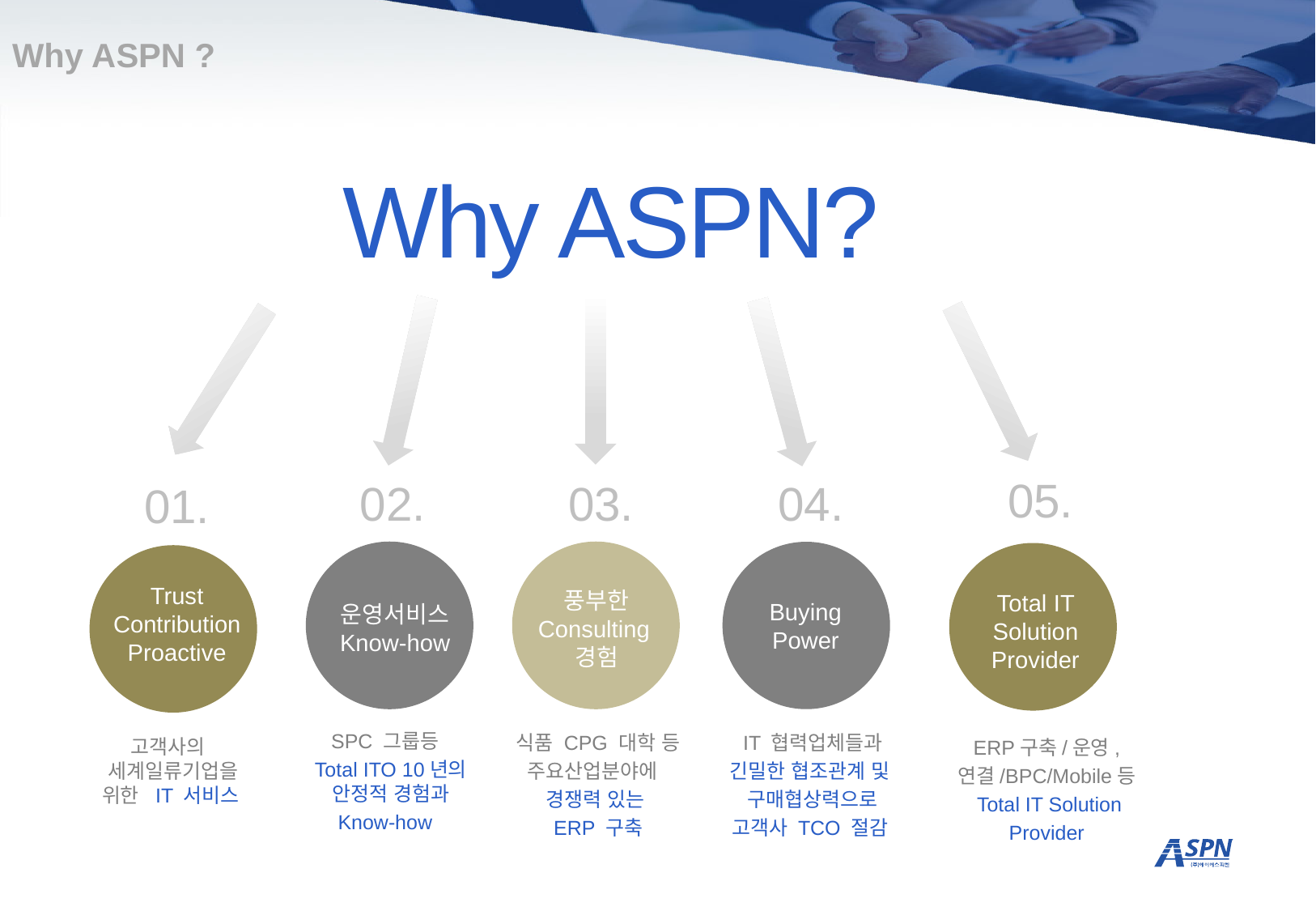

Why ASPN ?
 Why ASPN?

05.
02.
03.
04.
01.

Trust
Contribution
Proactive
풍부한 Consulting경험
Total IT Solution Provider
Buying Power
운영서비스
Know-how
SPC 그룹등
 Total ITO 10년의
 안정적 경험과
Know-how
식품 CPG 대학 등
주요산업분야에
경쟁력 있는
ERP 구축
 IT 협력업체들과
긴밀한 협조관계 및
구매협상력으로
고객사 TCO 절감
고객사의   세계일류기업을 위한  IT 서비스
ERP구축/운영,
연결/BPC/Mobile등
 Total IT Solution
Provider